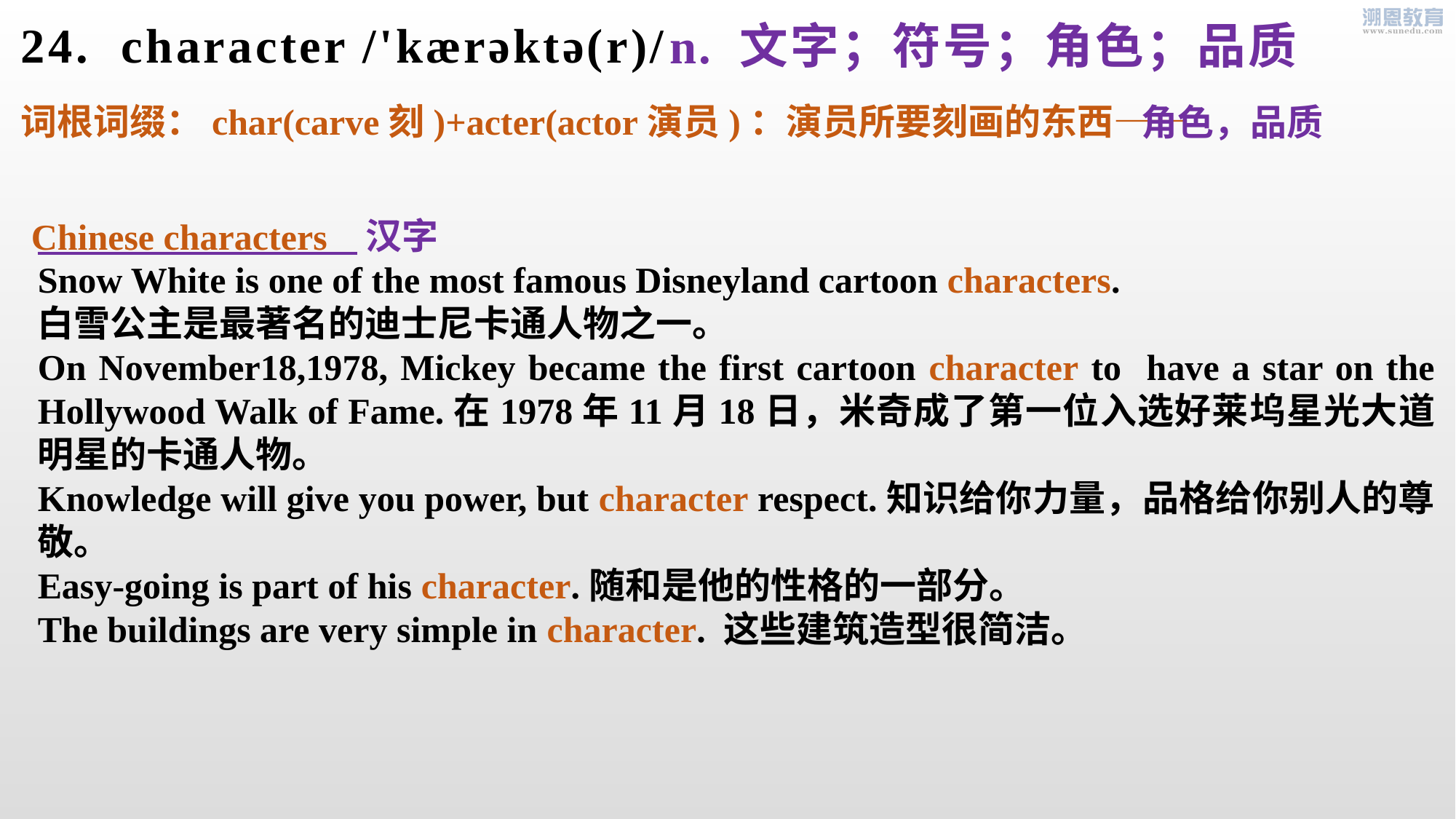

24.  character /'kærəktə(r)/

 n. 文字；符号；角色；品质
词根词缀：char(carve刻)+acter(actor演员)：演员所要刻画的东西——
角色，品质
 Chinese characters
                                       汉字
Snow White is one of the most famous Disneyland cartoon characters.
白雪公主是最著名的迪士尼卡通人物之一。
On November18,1978, Mickey became the first cartoon character to  have a star on the Hollywood Walk of Fame.在1978年11月18日，米奇成了第一位入选好莱坞星光大道明星的卡通人物。
Knowledge will give you power, but character respect.知识给你力量，品格给你别人的尊敬。
Easy-going is part of his character.随和是他的性格的一部分。
The buildings are very simple in character. 这些建筑造型很简洁。